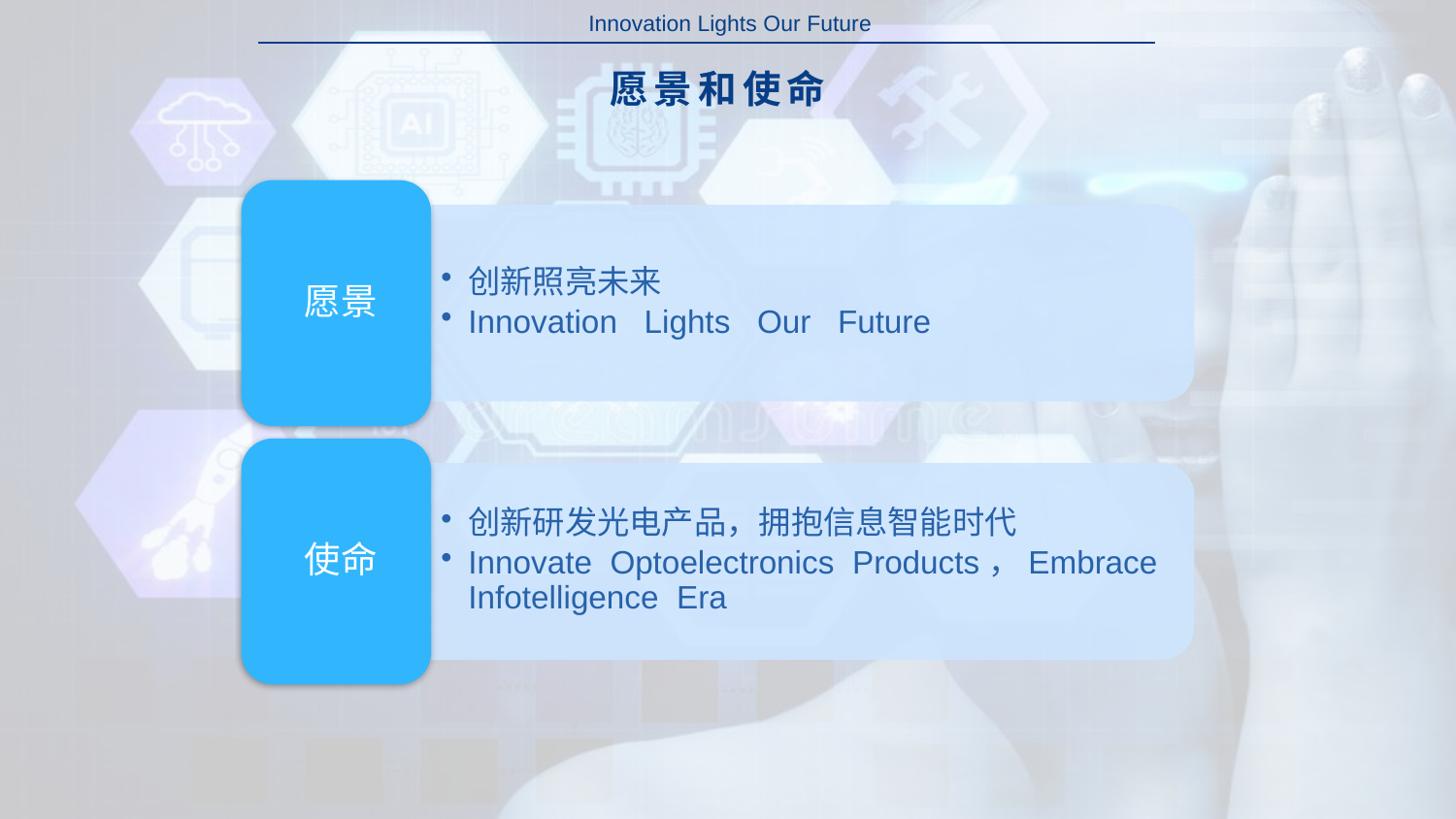

Innovation Lights Our Future
愿景和使命
创新照亮未来
Innovation   Lights   Our   Future
愿景
创新研发光电产品，拥抱信息智能时代
Innovate  Optoelectronics  Products，Embrace  Infotelligence  Era
使命